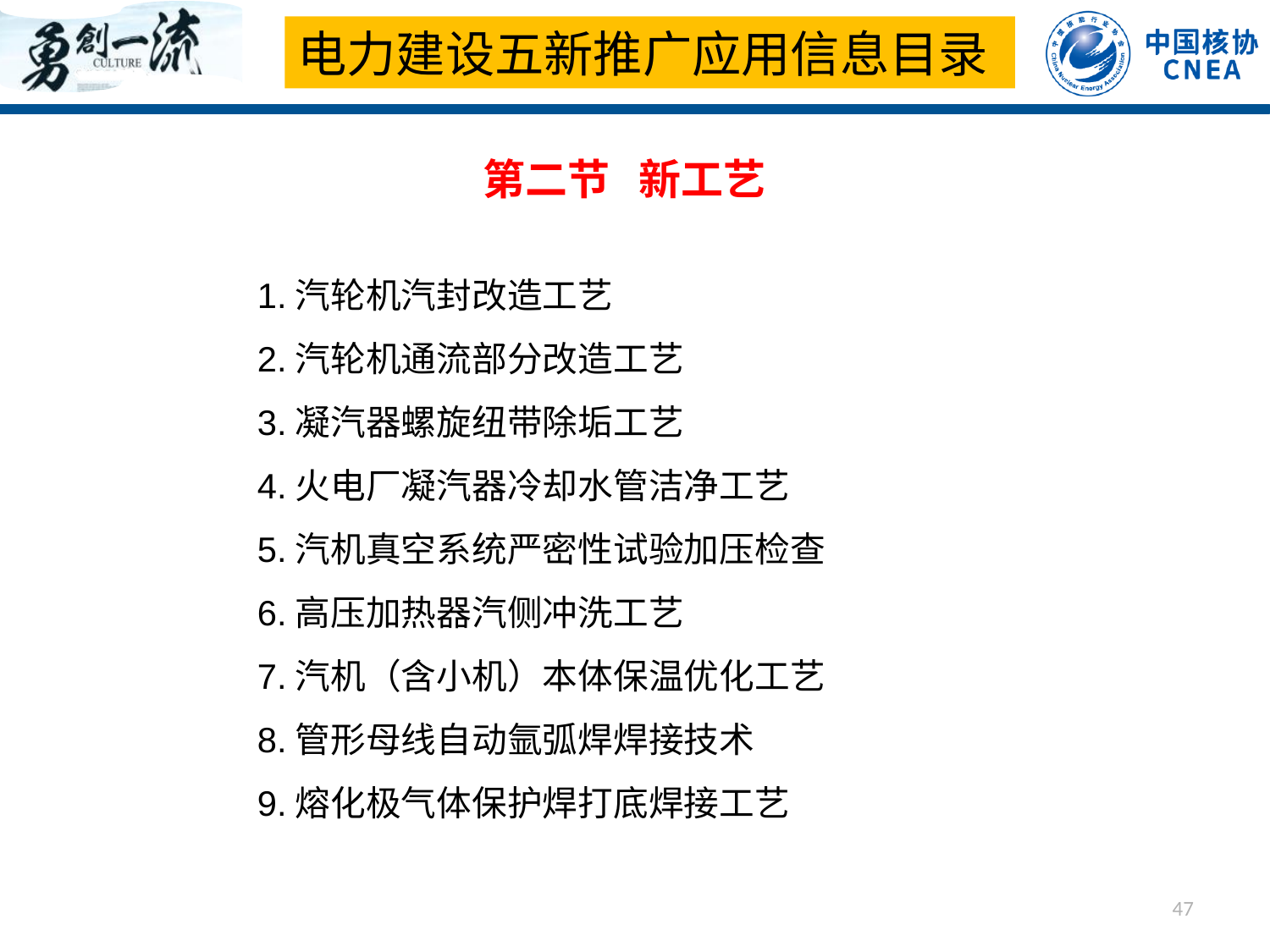

电力建设五新推广应用信息目录
第二节   新工艺
1.汽轮机汽封改造工艺
2.汽轮机通流部分改造工艺
3.凝汽器螺旋纽带除垢工艺
4.火电厂凝汽器冷却水管洁净工艺
5.汽机真空系统严密性试验加压检查
6.高压加热器汽侧冲洗工艺
7.汽机（含小机）本体保温优化工艺
8.管形母线自动氩弧焊焊接技术
9.熔化极气体保护焊打底焊接工艺
47